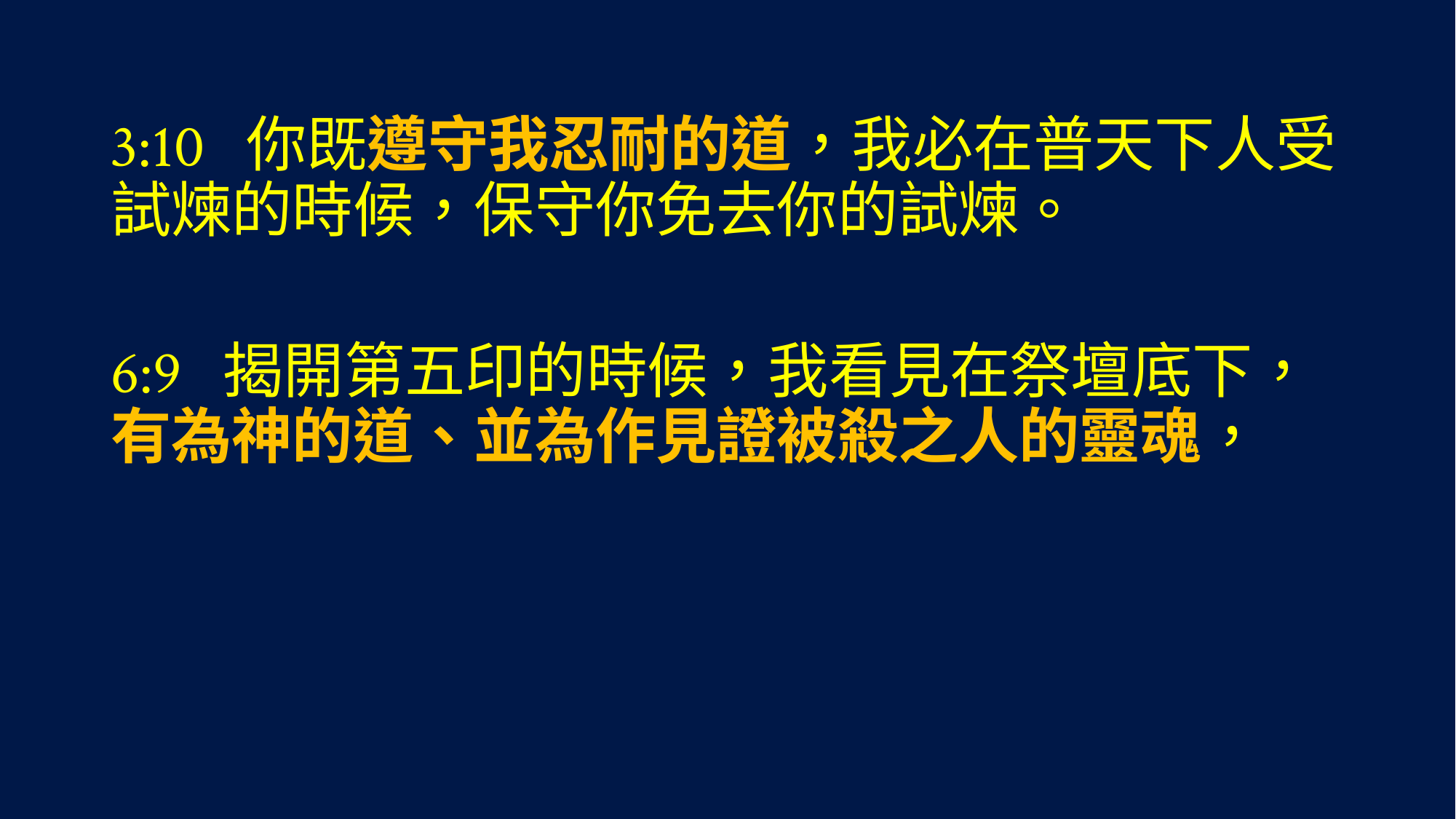

3:10  你既遵守我忍耐的道，我必在普天下人受試煉的時候，保守你免去你的試煉。

6:9  揭開第五印的時候，我看見在祭壇底下，有為神的道、並為作見證被殺之人的靈魂，